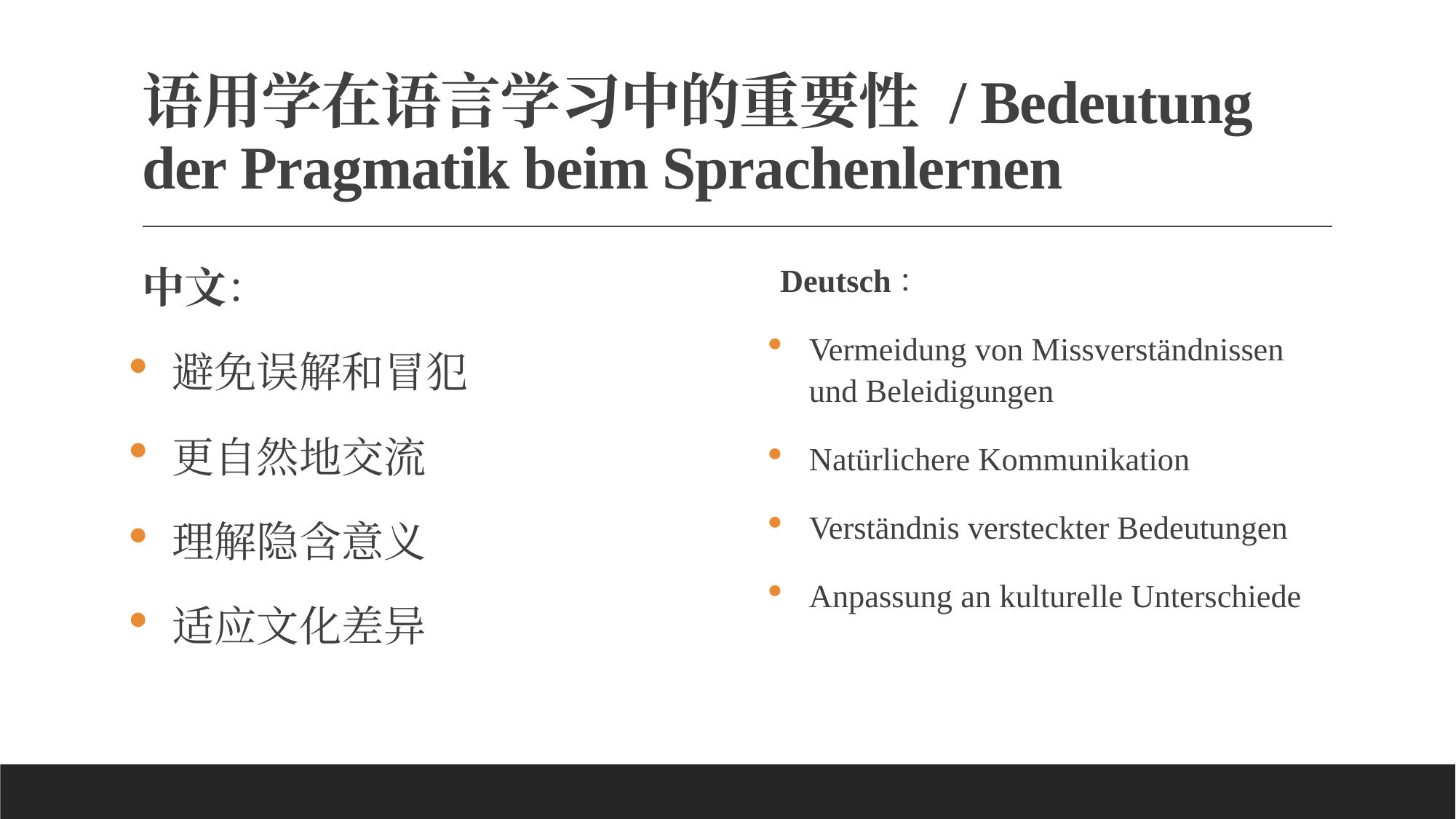

# 语用学在语言学习中的重要性 / Bedeutung der Pragmatik beim Sprachenlernen
中文：
避免误解和冒犯
更自然地交流
理解隐含意义
适应文化差异
Deutsch：
Vermeidung von Missverständnissen und Beleidigungen
Natürlichere Kommunikation
Verständnis versteckter Bedeutungen
Anpassung an kulturelle Unterschiede